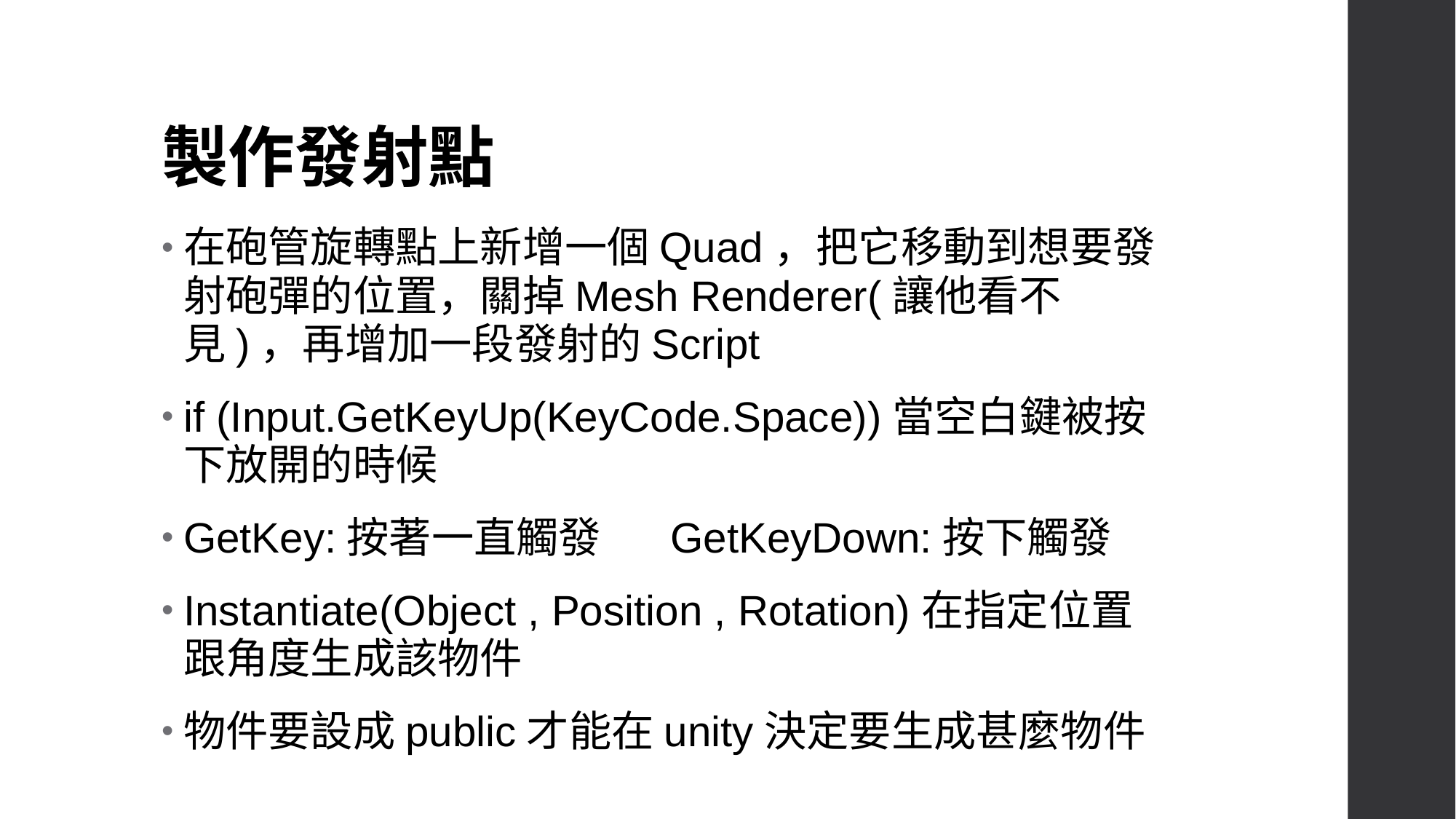

# 製作發射點
在砲管旋轉點上新增一個Quad，把它移動到想要發射砲彈的位置，關掉Mesh Renderer(讓他看不見)，再增加一段發射的Script
if (Input.GetKeyUp(KeyCode.Space))當空白鍵被按下放開的時候
GetKey:按著一直觸發     GetKeyDown:按下觸發
Instantiate(Object , Position , Rotation)在指定位置跟角度生成該物件
物件要設成public才能在unity決定要生成甚麼物件